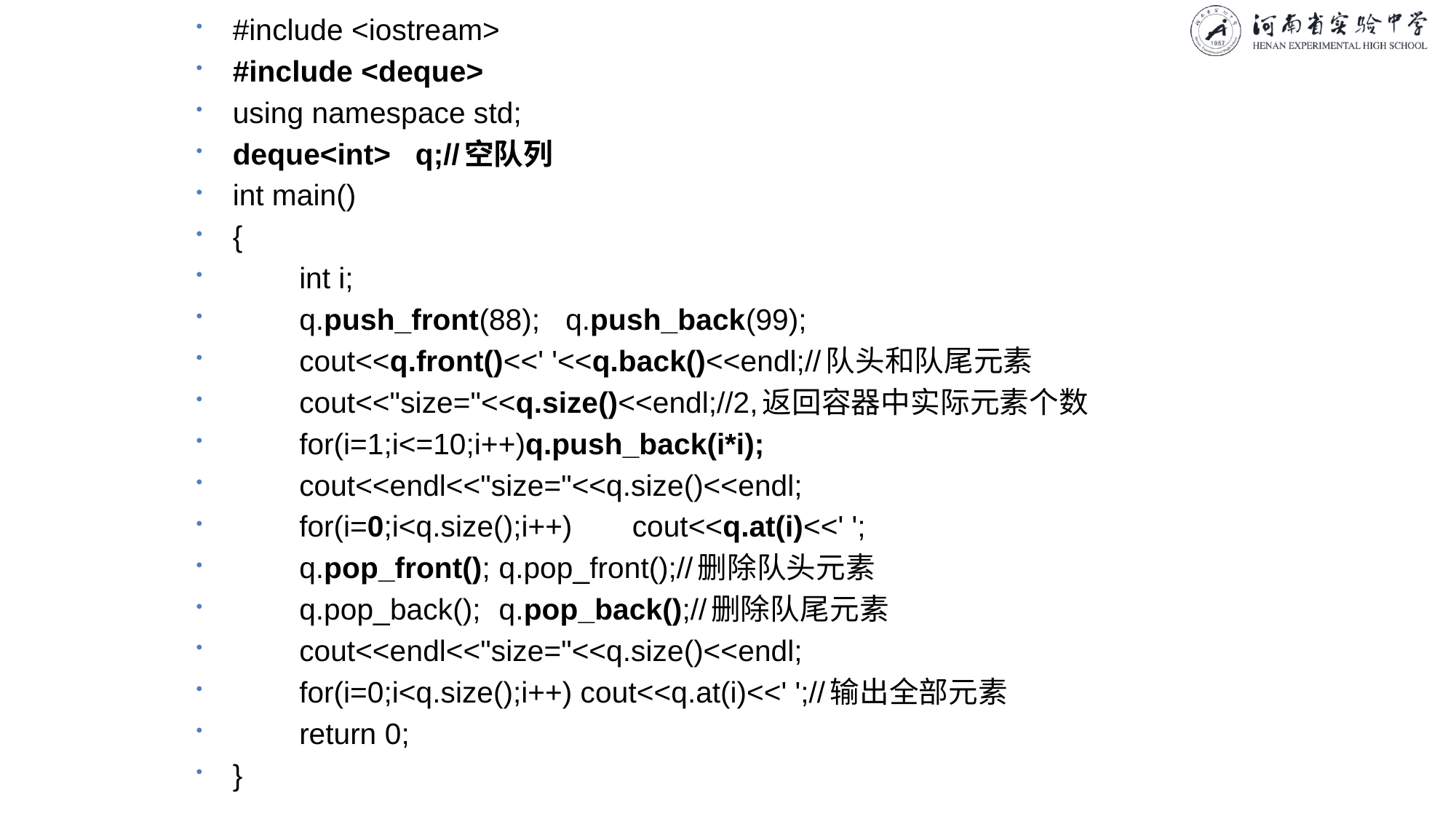

#include <iostream>
#include <deque>
using namespace std;
deque<int>   q;//空队列
int main()
{
	int i;
	q.push_front(88);	q.push_back(99);
	cout<<q.front()<<' '<<q.back()<<endl;//队头和队尾元素
	cout<<"size="<<q.size()<<endl;//2,返回容器中实际元素个数
	for(i=1;i<=10;i++)q.push_back(i*i);
	cout<<endl<<"size="<<q.size()<<endl;
	for(i=0;i<q.size();i++)	cout<<q.at(i)<<' ';
	q.pop_front();	q.pop_front();//删除队头元素
	q.pop_back();	q.pop_back();//删除队尾元素
	cout<<endl<<"size="<<q.size()<<endl;
	for(i=0;i<q.size();i++) cout<<q.at(i)<<' ';//输出全部元素
	return 0;
}